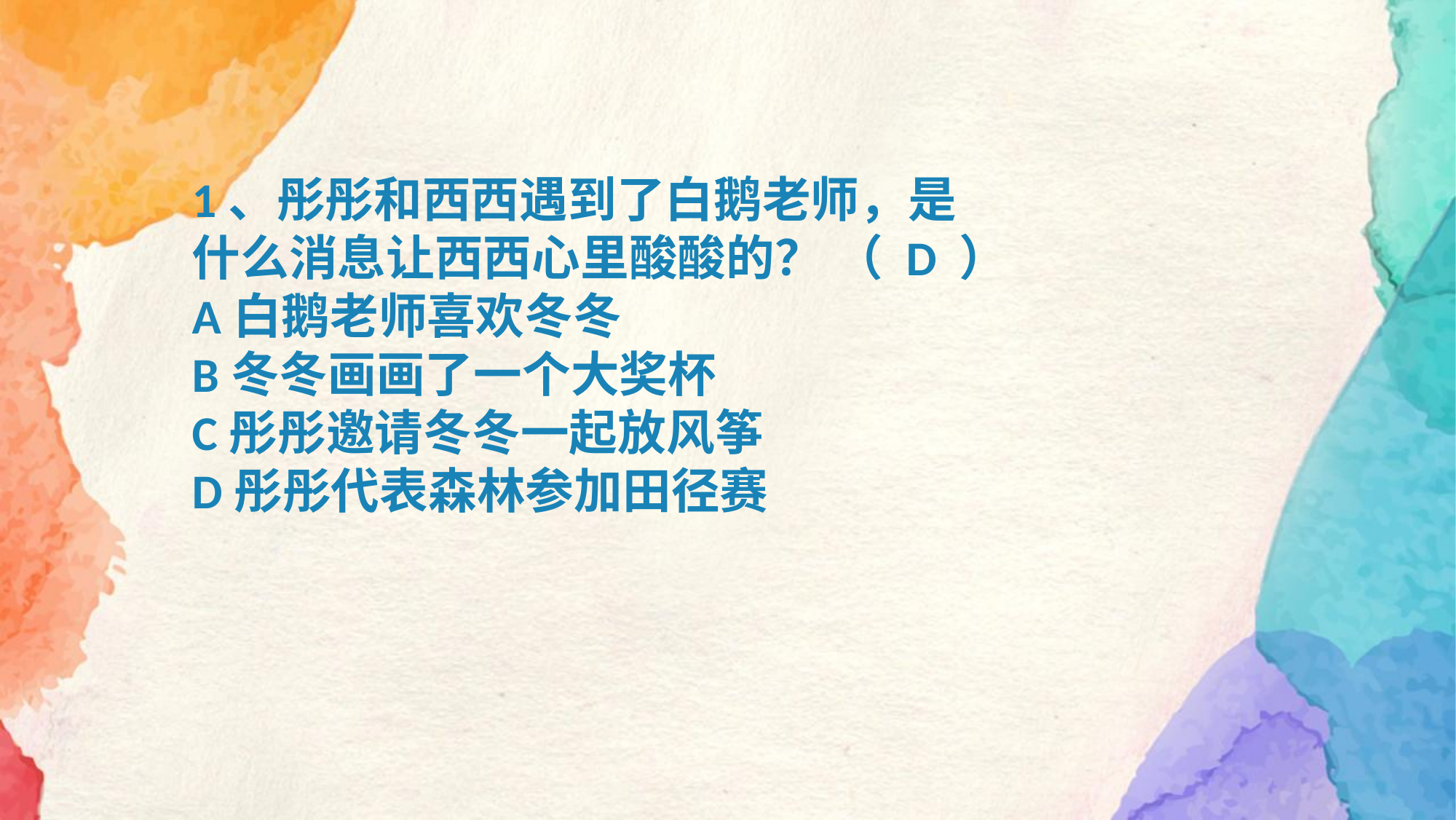

1、彤彤和西西遇到了白鹅老师，是
什么消息让西西心里酸酸的？ （ D ）
A白鹅老师喜欢冬冬
B冬冬画画了一个大奖杯
C彤彤邀请冬冬一起放风筝
D彤彤代表森林参加田径赛